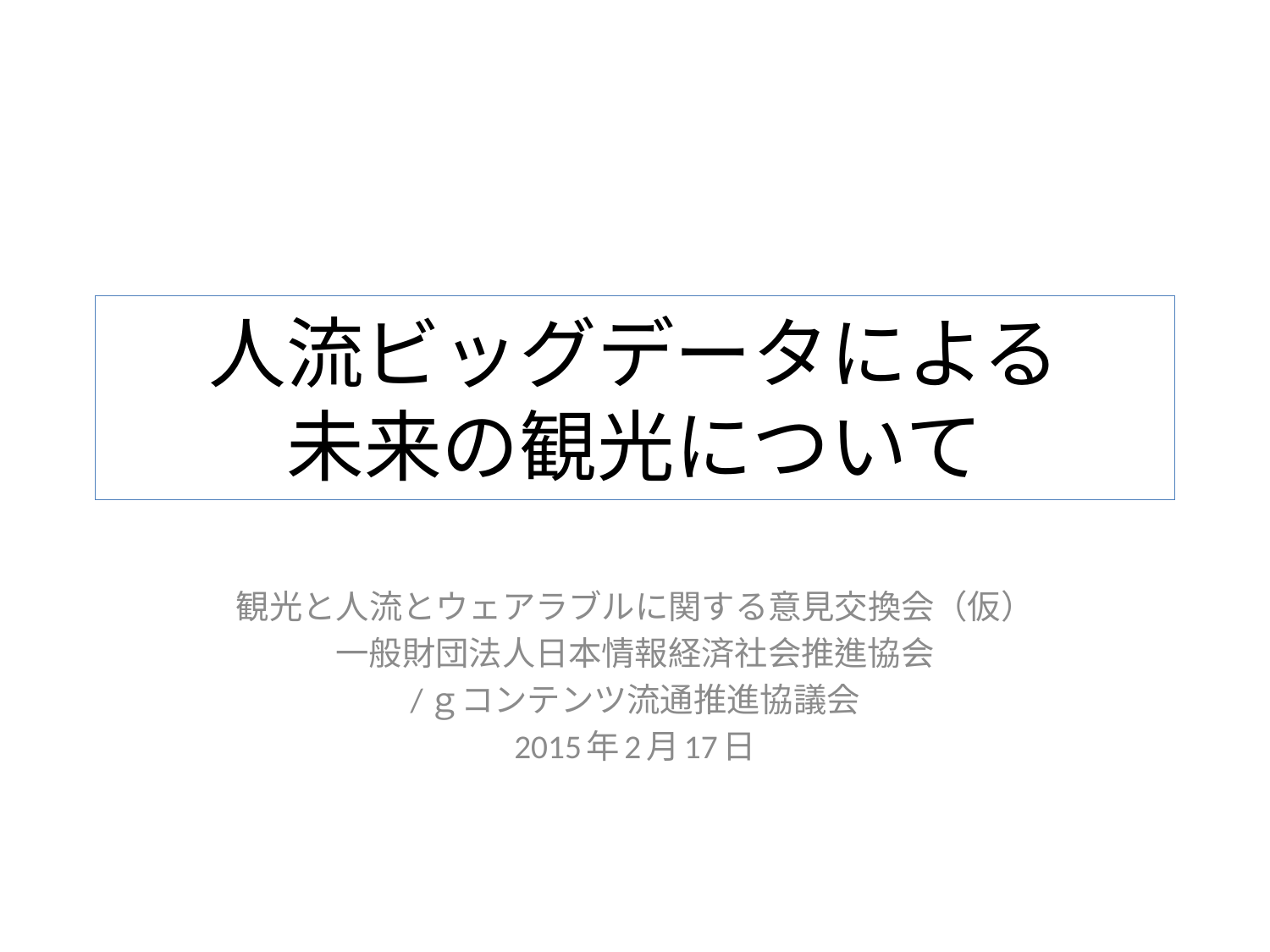

# 人流ビッグデータによる 未来の観光について
観光と人流とウェアラブルに関する意見交換会（仮）
一般財団法人日本情報経済社会推進協会
/ｇコンテンツ流通推進協議会
2015年2月17日